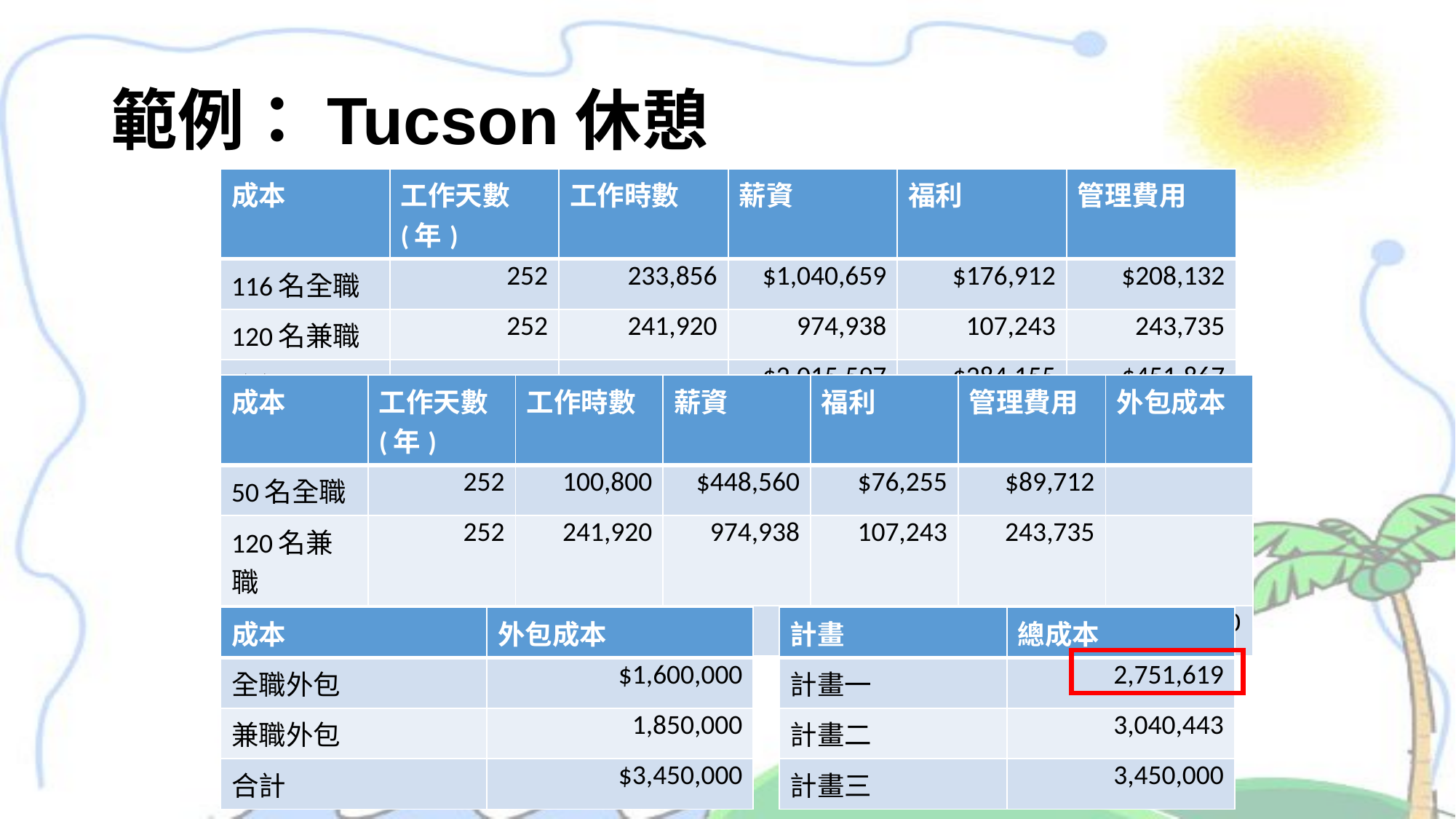

# 範例：Tucson休憩
| 成本 | 工作天數(年) | 工作時數 | 薪資 | 福利 | 管理費用 |
| --- | --- | --- | --- | --- | --- |
| 116名全職 | 252 | 233,856 | $1,040,659 | $176,912 | $208,132 |
| 120名兼職 | 252 | 241,920 | 974,938 | 107,243 | 243,735 |
| 合計 |  |  | $2,015,597 | $284,155 | $451,867 |
| 成本 | 工作天數(年) | 工作時數 | 薪資 | 福利 | 管理費用 | 外包成本 |
| --- | --- | --- | --- | --- | --- | --- |
| 50名全職 | 252 | 100,800 | $448,560 | $76,255 | $89,712 |  |
| 120名兼職 | 252 | 241,920 | 974,938 | 107,243 | 243,735 |  |
| 外包 |  |  |  |  |  | $1,100,000 |
| 成本 | 外包成本 |
| --- | --- |
| 全職外包 | $1,600,000 |
| 兼職外包 | 1,850,000 |
| 合計 | $3,450,000 |
| 計畫 | 總成本 |
| --- | --- |
| 計畫一 | 2,751,619 |
| 計畫二 | 3,040,443 |
| 計畫三 | 3,450,000 |